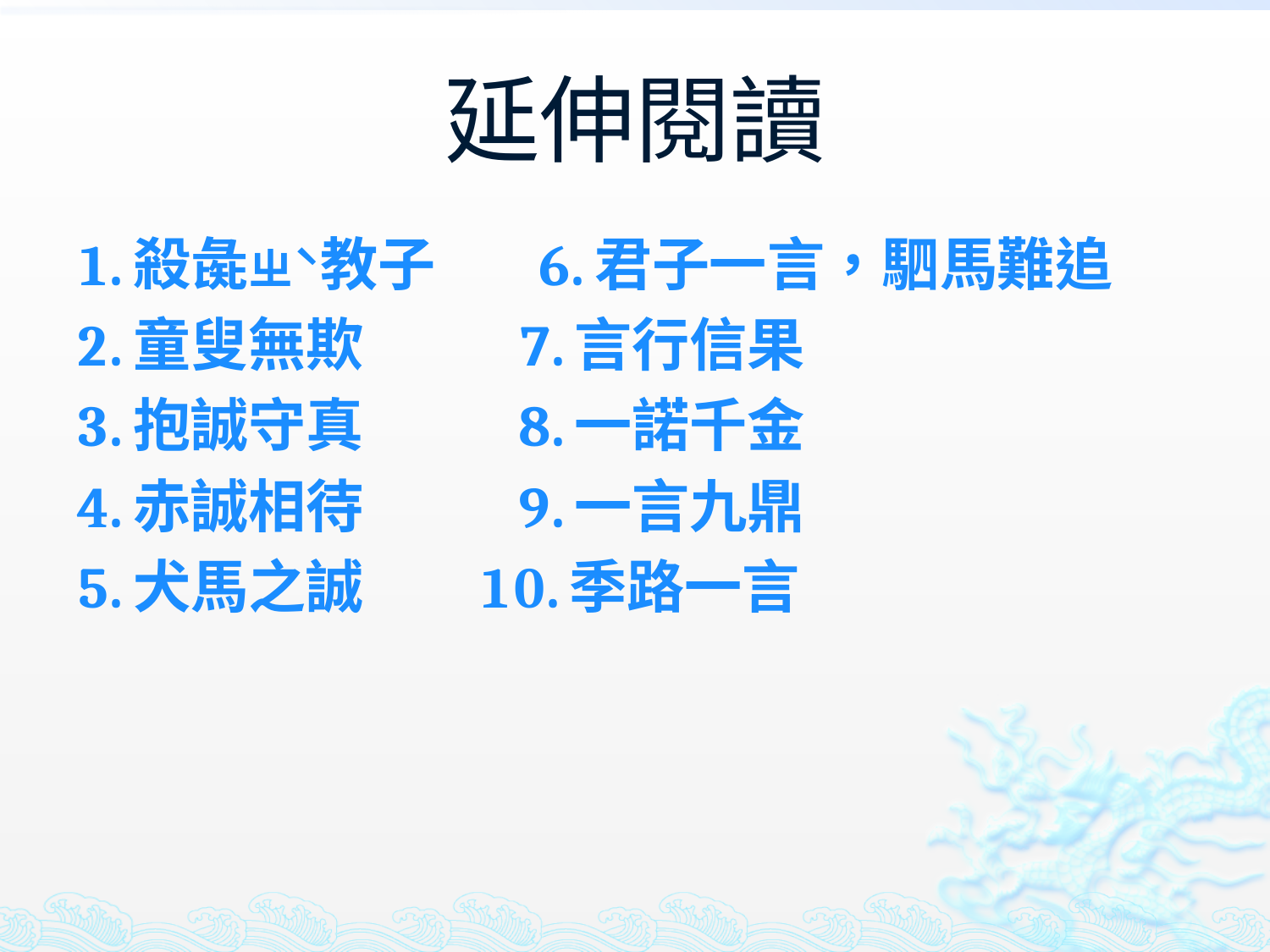

# 延伸閱讀
1.殺彘ㄓˋ教子       6.君子一言，駟馬難追
2.童叟無欺           7.言行信果
3.抱誠守真           8.一諾千金
4.赤誠相待           9.一言九鼎
5.犬馬之誠        10.季路一言